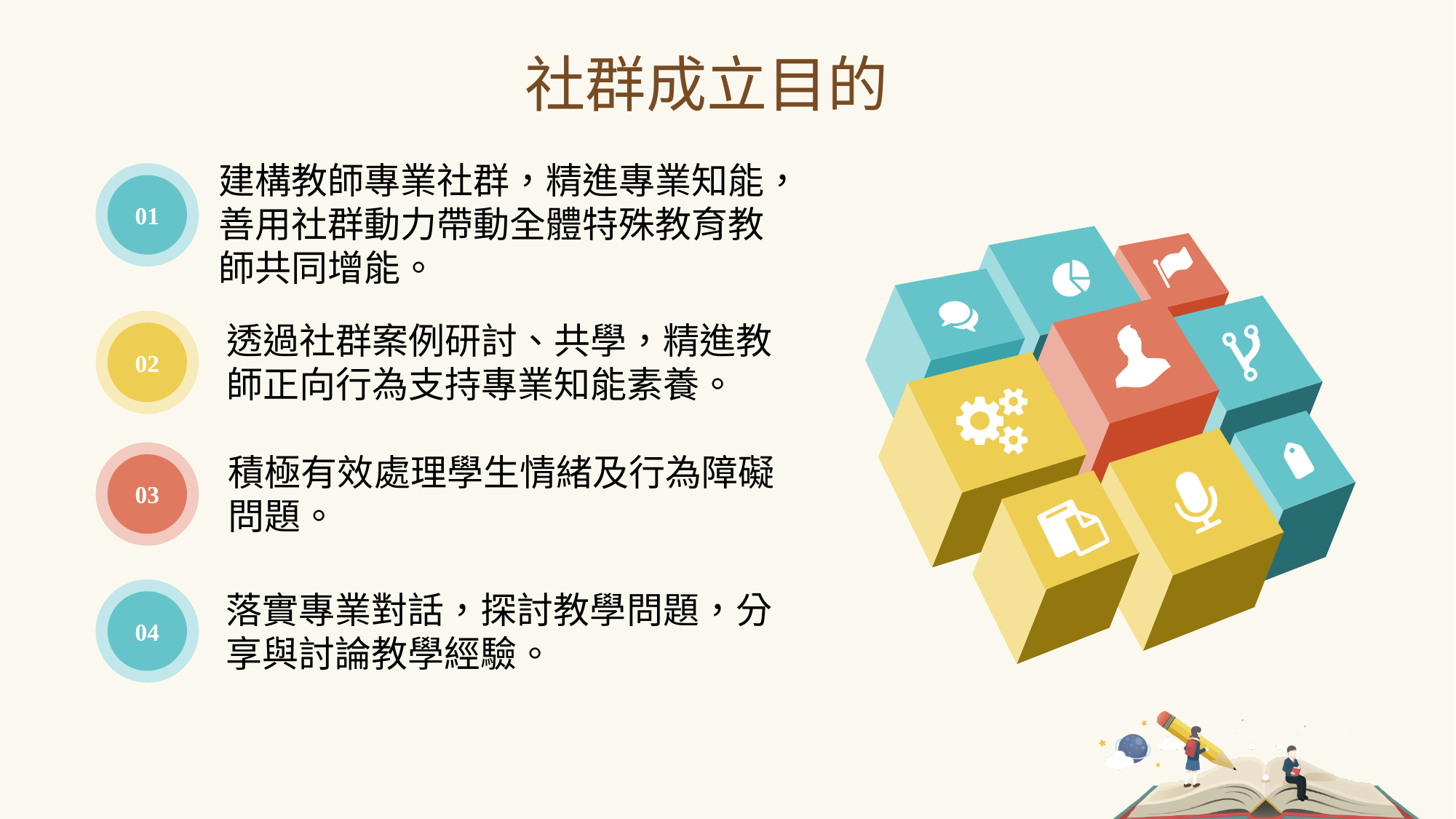

社群成立目的
建構教師專業社群，精進專業知能，善用社群動力帶動全體特殊教育教師共同增能。

01

02
透過社群案例研討、共學，精進教師正向行為支持專業知能素養。

03
積極有效處理學生情緒及行為障礙問題。

04
落實專業對話，探討教學問題，分享與討論教學經驗。